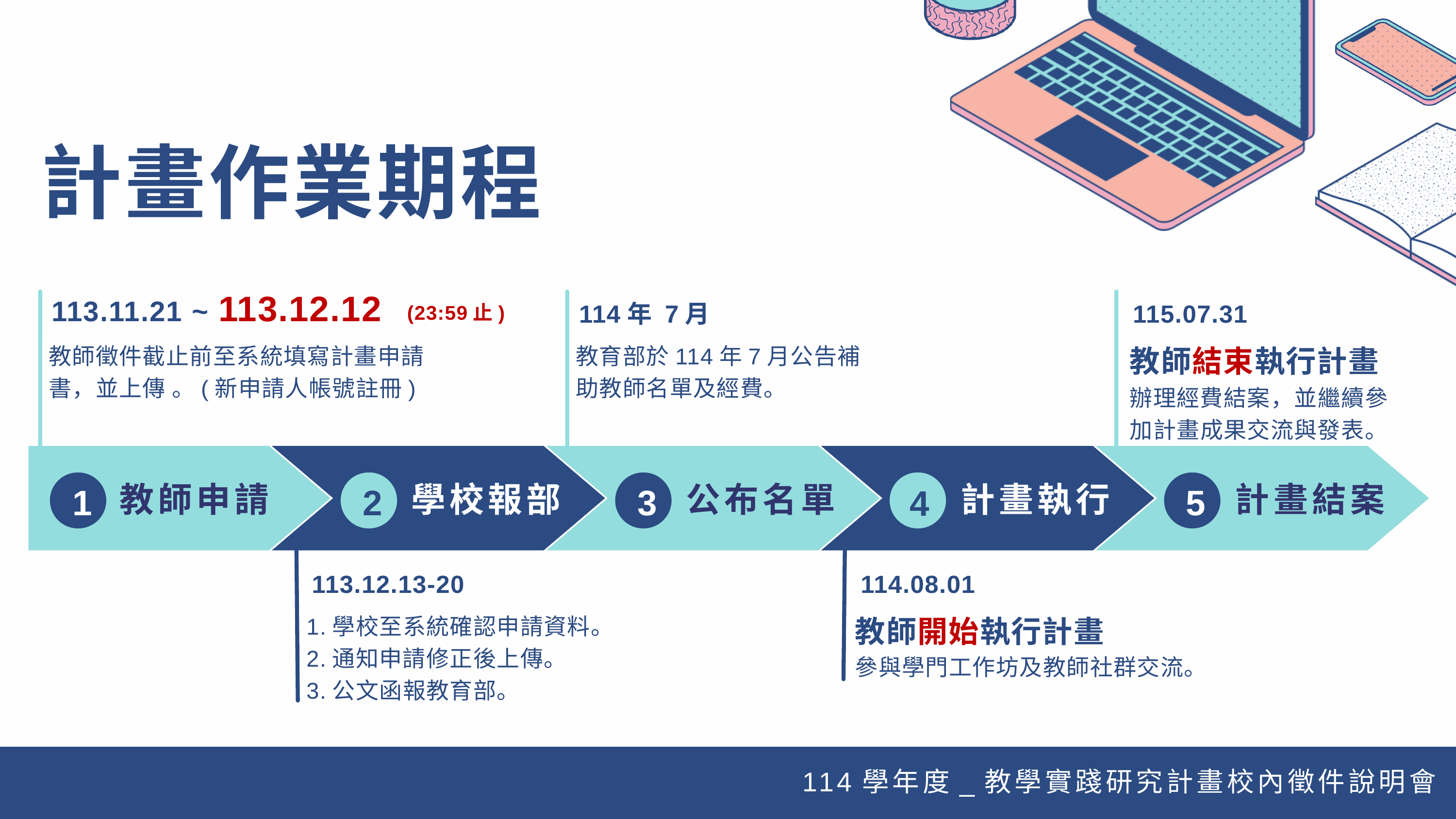

計畫作業期程

113.11.21 ~ 113.12.12

114年 7月
115.07.31
(23:59止)
教師結束執行計畫
教師徵件截止前至系統填寫計畫申請書，並上傳 。(新申請人帳號註冊)
教育部於114年7月公告補助教師名單及經費。
辦理經費結案，並繼續參加計畫成果交流與發表。

1

     教師申請

2

     學校報部

3

     公布名單

4

     計畫執行

5

     計畫結案

113.12.13-20
114.08.01
教師開始執行計畫
1.學校至系統確認申請資料。
2.通知申請修正後上傳。
3.公文函報教育部。
參與學門工作坊及教師社群交流。

114學年度_教學實踐研究計畫校內徵件說明會